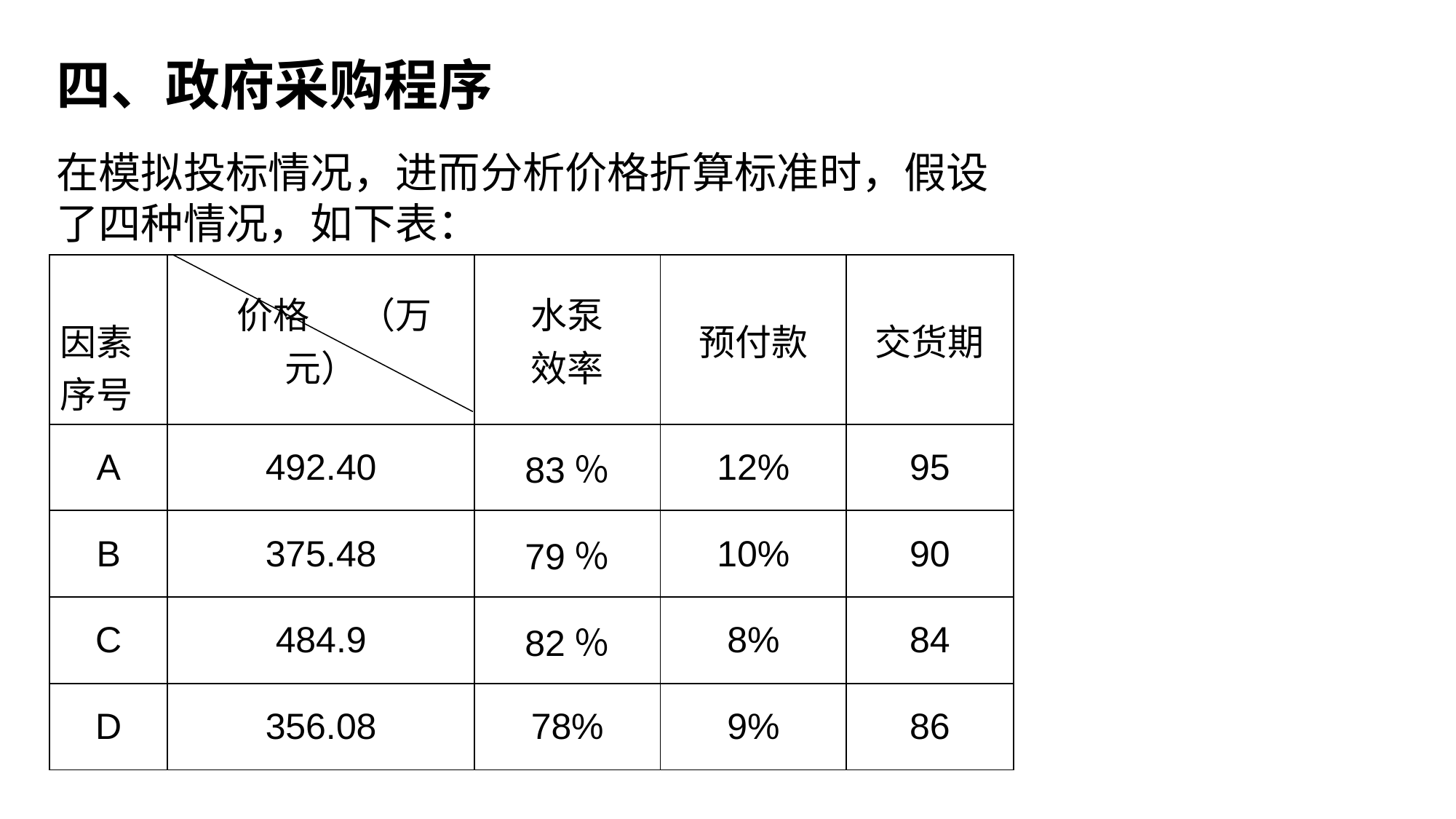

四、政府采购程序
# 在模拟投标情况，进而分析价格折算标准时，假设了四种情况，如下表：

| 因素 序号 | 价格 （万元） | 水泵 效率 | 预付款 | 交货期 |
| --- | --- | --- | --- | --- |
| A | 492.40 | 83％ | 12% | 95 |
| B | 375.48 | 79％ | 10% | 90 |
| C | 484.9 | 82％ | 8% | 84 |
| D | 356.08 | 78% | 9% | 86 |